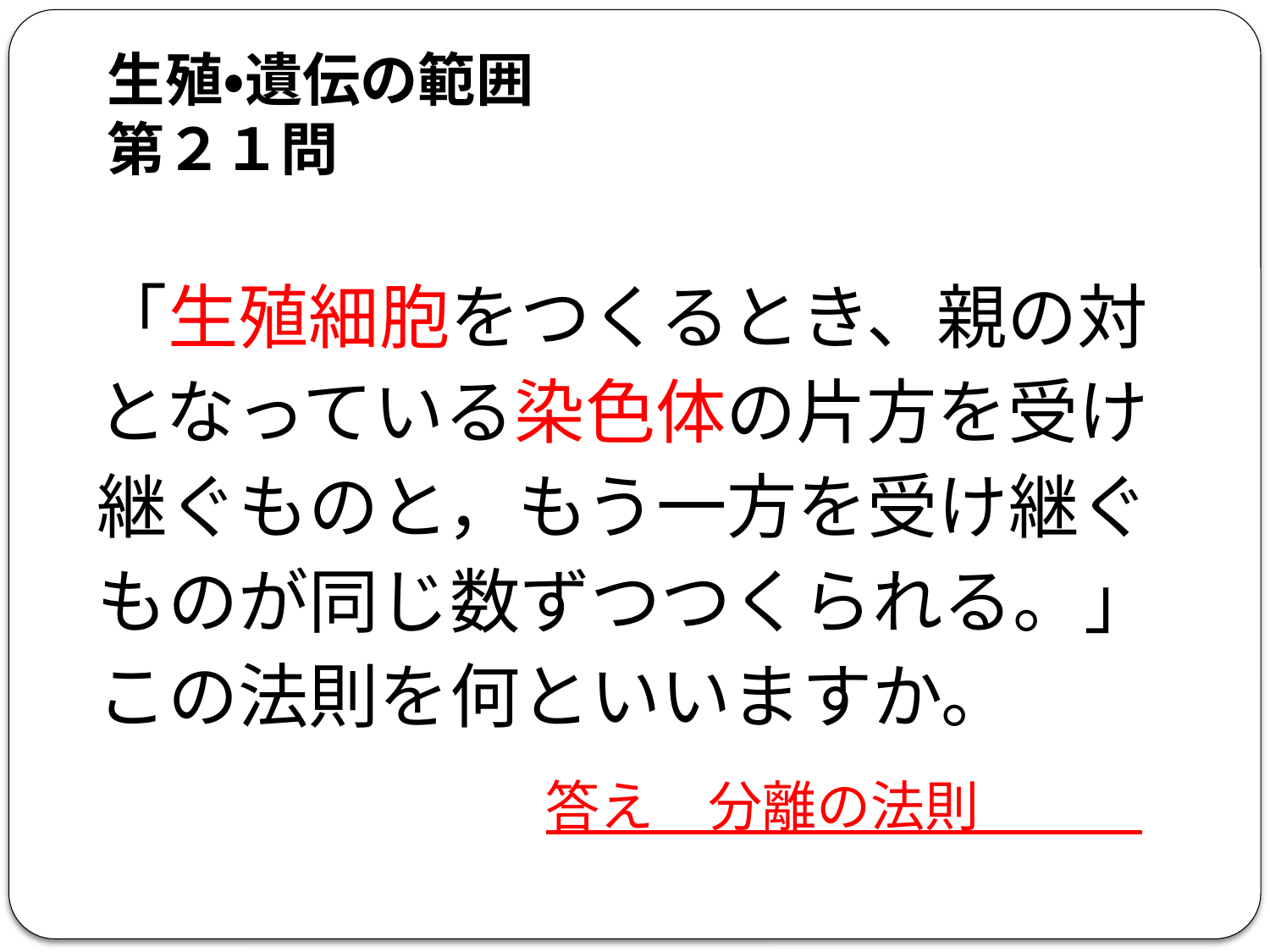

# 生殖・遺伝の範囲 第２１問
「生殖細胞をつくるとき、親の対
となっている染色体の片方を受け
継ぐものと，もう一方を受け継ぐ
ものが同じ数ずつつくられる。」
この法則を何といいますか。
答え　分離の法則